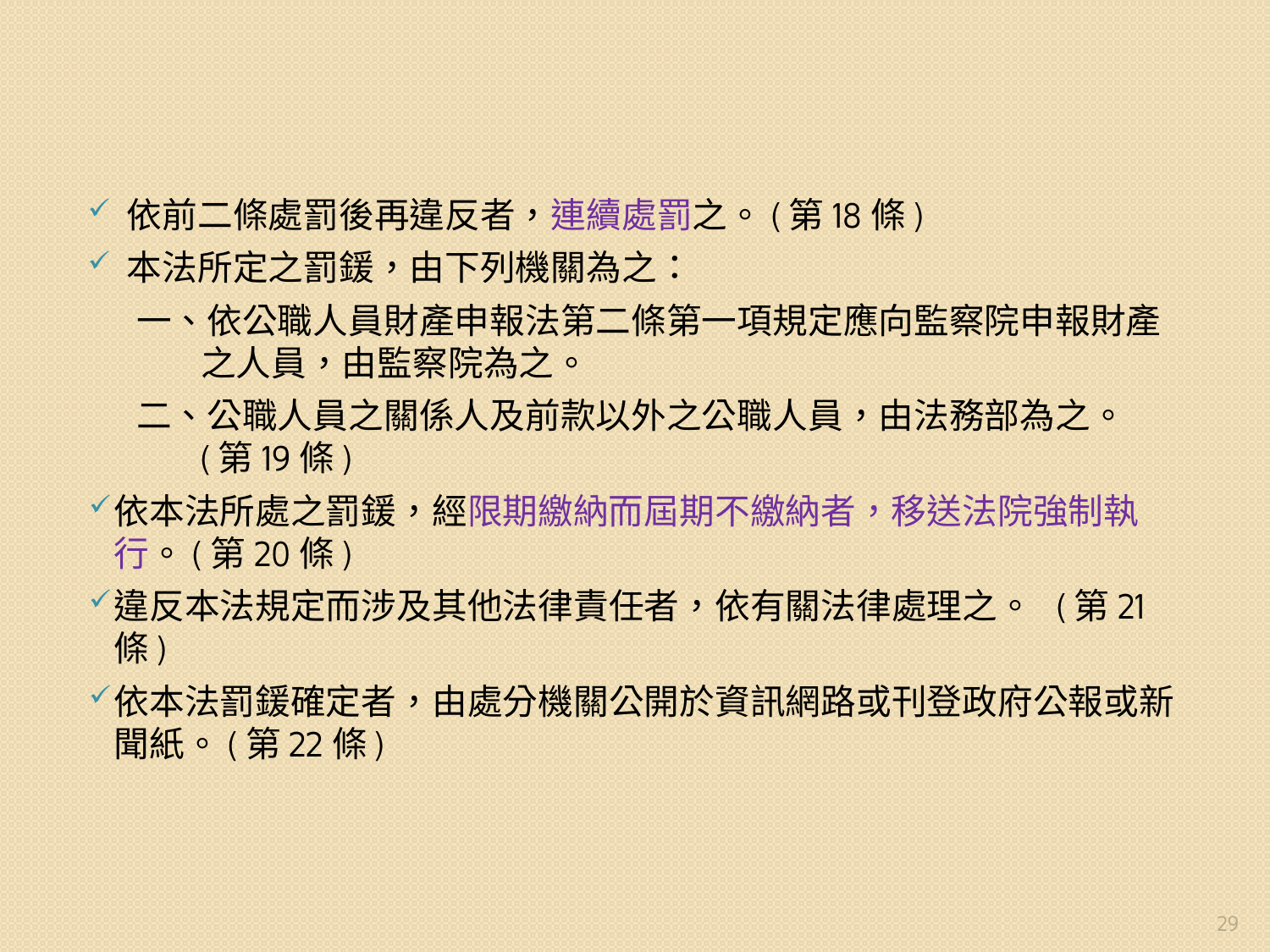

#
依前二條處罰後再違反者，連續處罰之。(第18條)
本法所定之罰鍰，由下列機關為之：
     一、依公職人員財產申報法第二條第一項規定應向監察院申報財產之人員，由監察院為之。
     二、公職人員之關係人及前款以外之公職人員，由法務部為之。(第19條)
依本法所處之罰鍰，經限期繳納而屆期不繳納者，移送法院強制執行。(第20條)
違反本法規定而涉及其他法律責任者，依有關法律處理之。  (第21條)
依本法罰鍰確定者，由處分機關公開於資訊網路或刊登政府公報或新聞紙。(第22條)
29